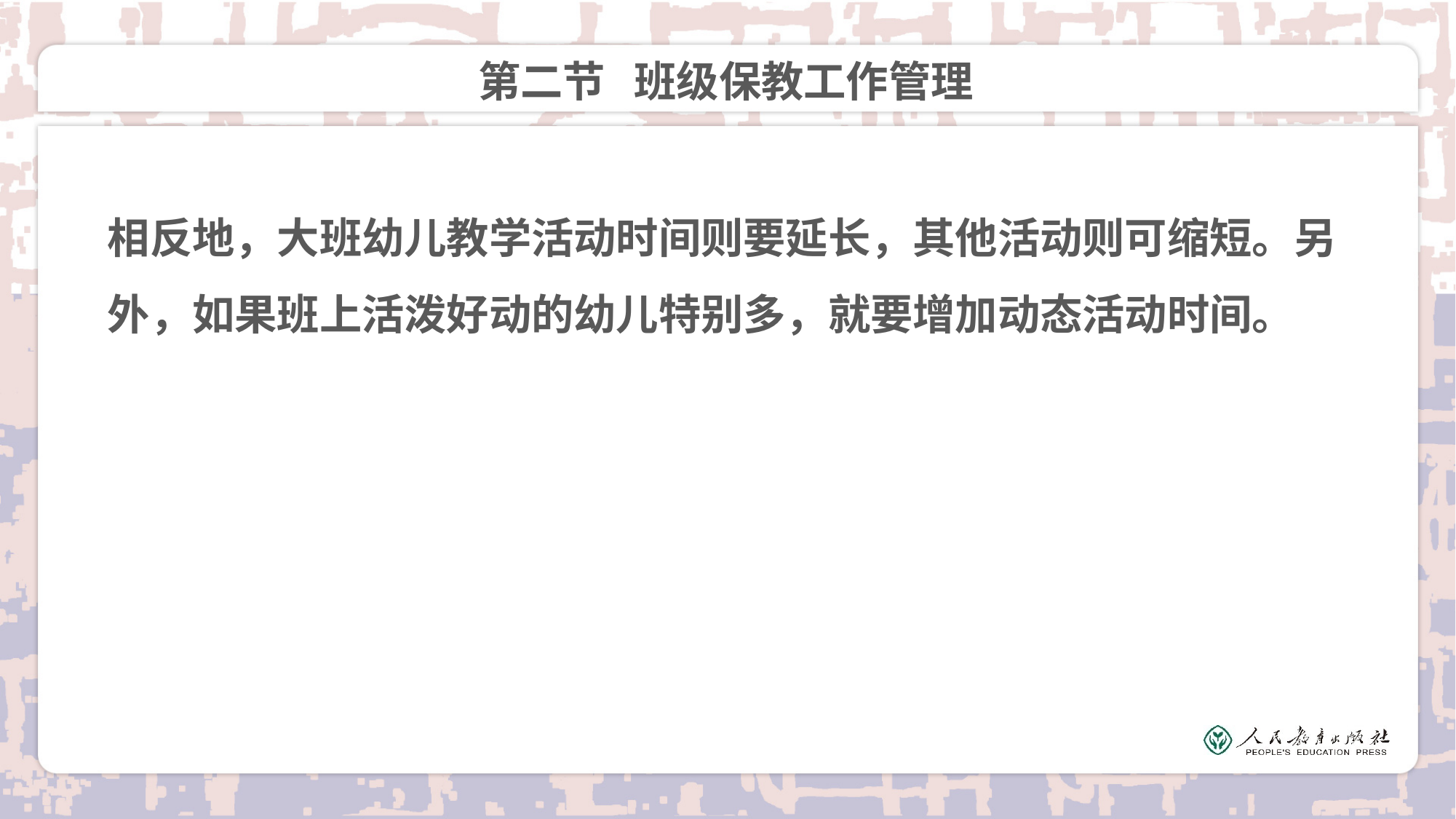

# 第二节   班级保教工作管理
相反地，大班幼儿教学活动时间则要延长，其他活动则可缩短。另外，如果班上活泼好动的幼儿特别多，就要增加动态活动时间。